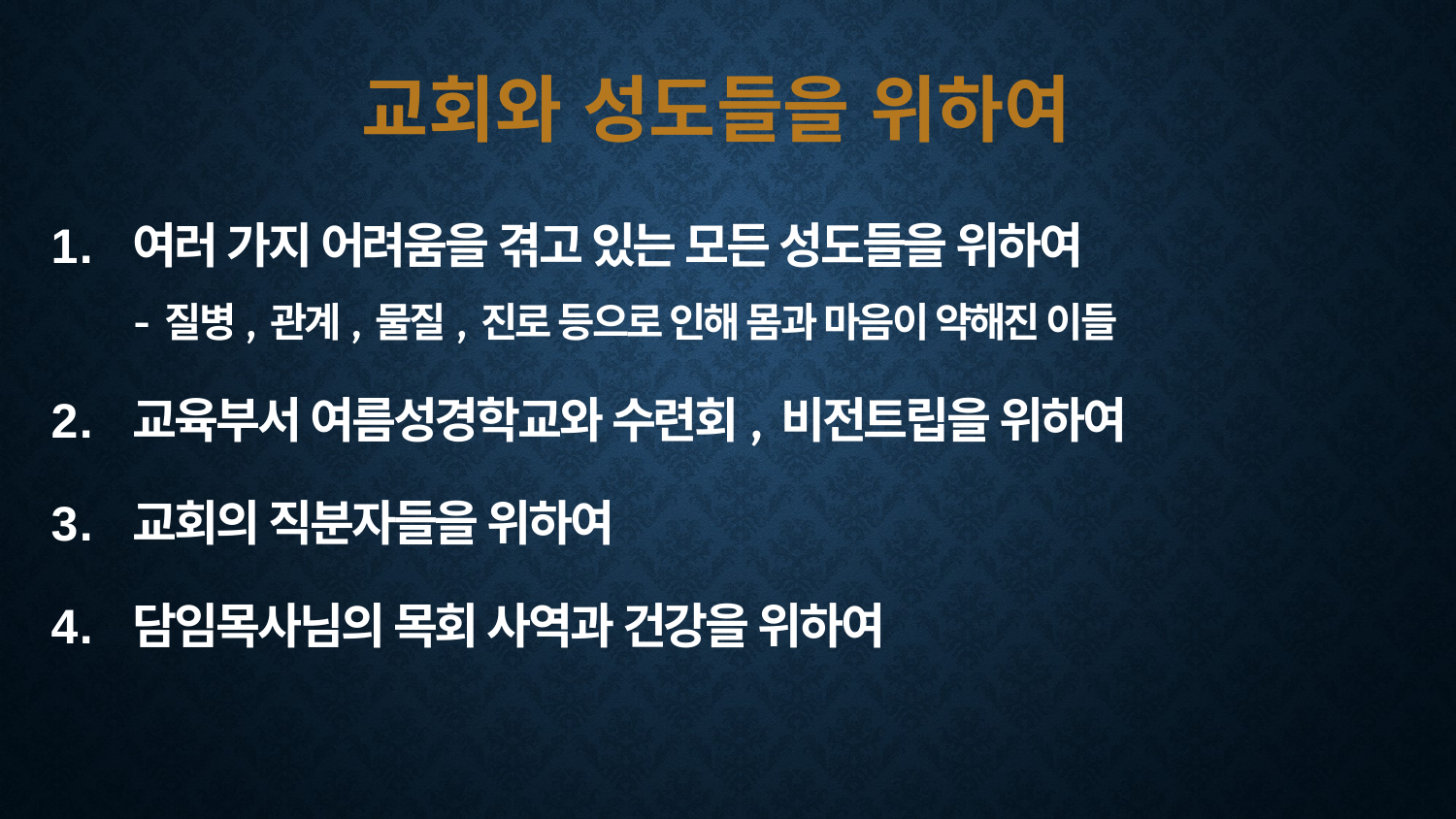

교회와 성도들을 위하여
여러 가지 어려움을 겪고 있는 모든 성도들을 위하여
- 질병, 관계, 물질, 진로 등으로 인해 몸과 마음이 약해진 이들
교육부서 여름성경학교와 수련회, 비전트립을 위하여
교회의 직분자들을 위하여
담임목사님의 목회 사역과 건강을 위하여